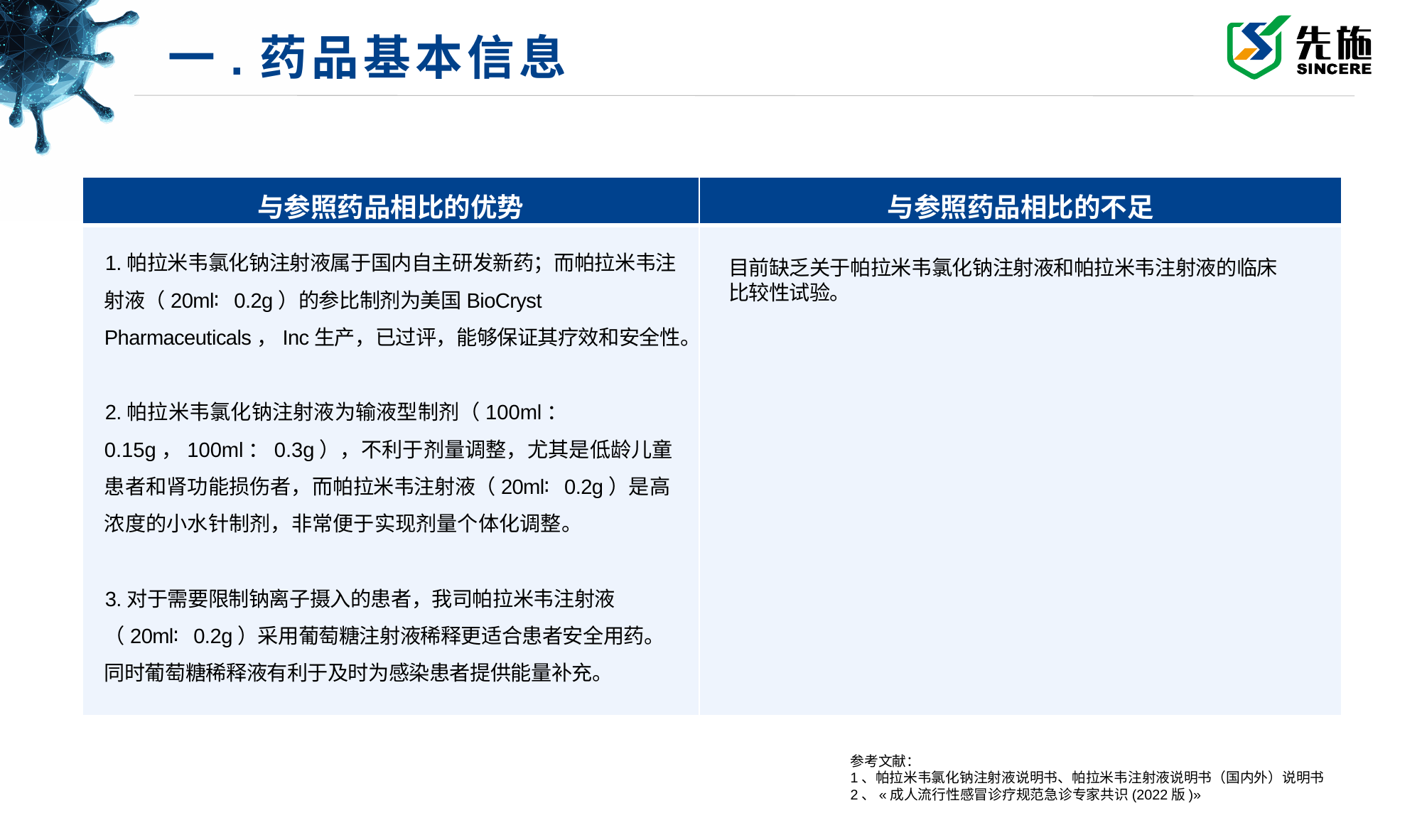

一.药品基本信息
| 与参照药品相比的优势 | 与参照药品相比的不足 |
| --- | --- |
|  |  |
1.帕拉米韦氯化钠注射液属于国内自主研发新药；而帕拉米韦注射液（20ml∶0.2g）的参比制剂为美国BioCryst  Pharmaceuticals，Inc生产，已过评，能够保证其疗效和安全性。

2.帕拉米韦氯化钠注射液为输液型制剂（100ml：0.15g，100ml：0.3g），不利于剂量调整，尤其是低龄儿童患者和肾功能损伤者，而帕拉米韦注射液（20ml∶0.2g）是高浓度的小水针制剂，非常便于实现剂量个体化调整。

3.对于需要限制钠离子摄入的患者，我司帕拉米韦注射液（20ml∶0.2g）采用葡萄糖注射液稀释更适合患者安全用药。同时葡萄糖稀释液有利于及时为感染患者提供能量补充。
目前缺乏关于帕拉米韦氯化钠注射液和帕拉米韦注射液的临床比较性试验。

参考文献：
1、帕拉米韦氯化钠注射液说明书、帕拉米韦注射液说明书（国内外）说明书
2、«成人流行性感冒诊疗规范急诊专家共识(2022版)»